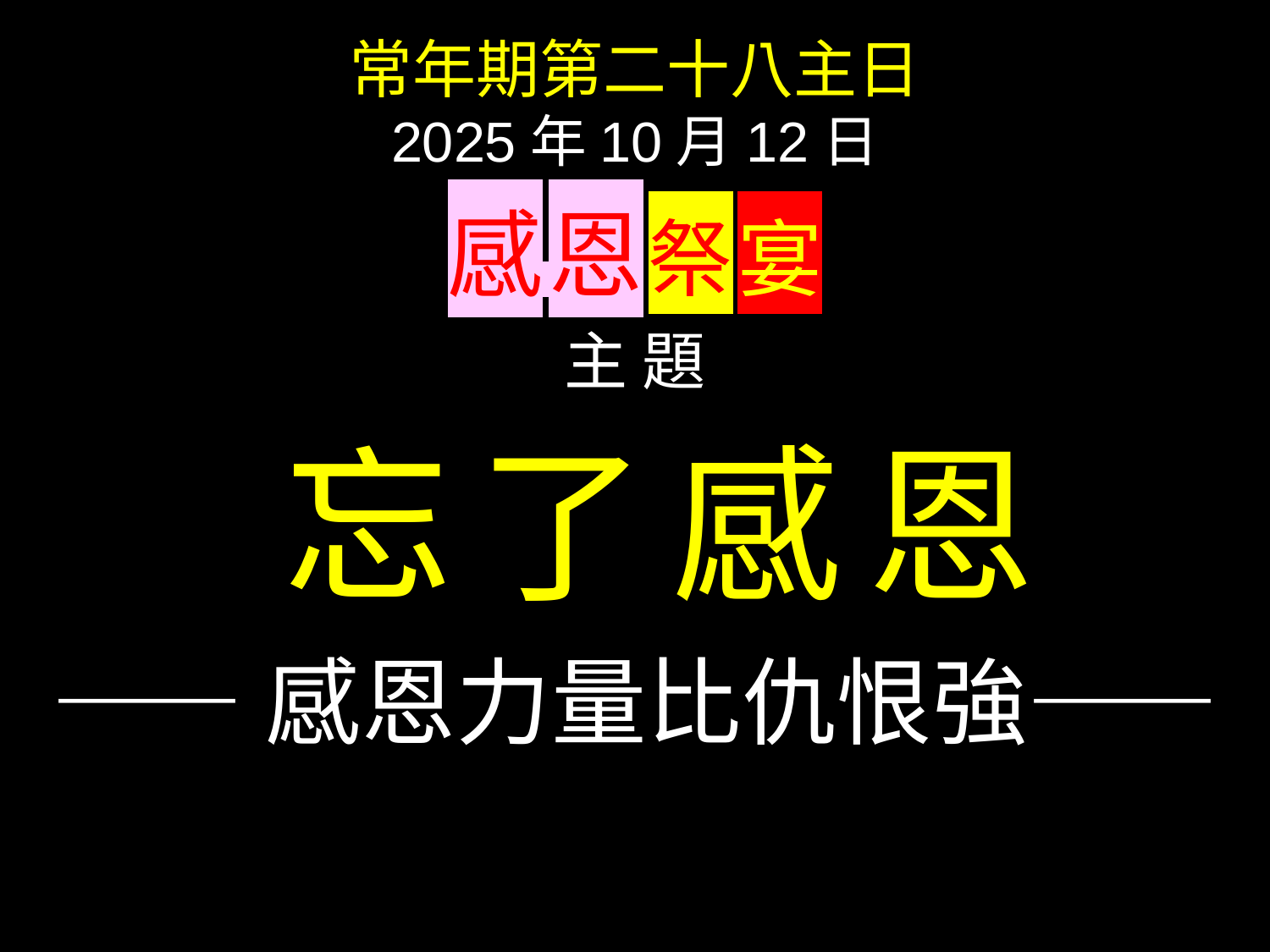

常年期第二十八主日
2025年10月12日
感 恩 祭 宴

主 題
 忘 了 感 恩
——感恩力量比仇恨強——